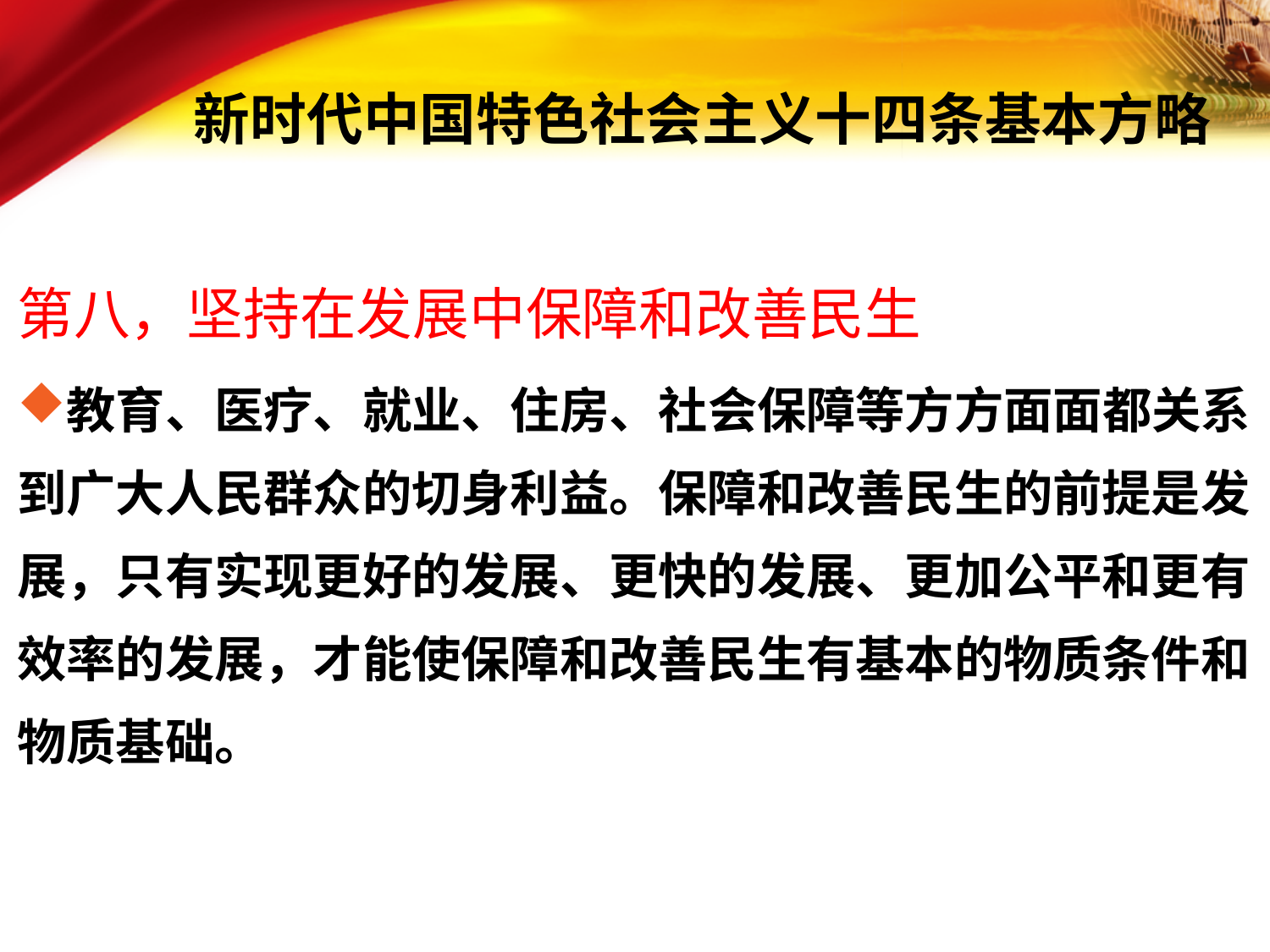

# 新时代中国特色社会主义十四条基本方略
第八，坚持在发展中保障和改善民生
教育、医疗、就业、住房、社会保障等方方面面都关系到广大人民群众的切身利益。保障和改善民生的前提是发展，只有实现更好的发展、更快的发展、更加公平和更有效率的发展，才能使保障和改善民生有基本的物质条件和物质基础。